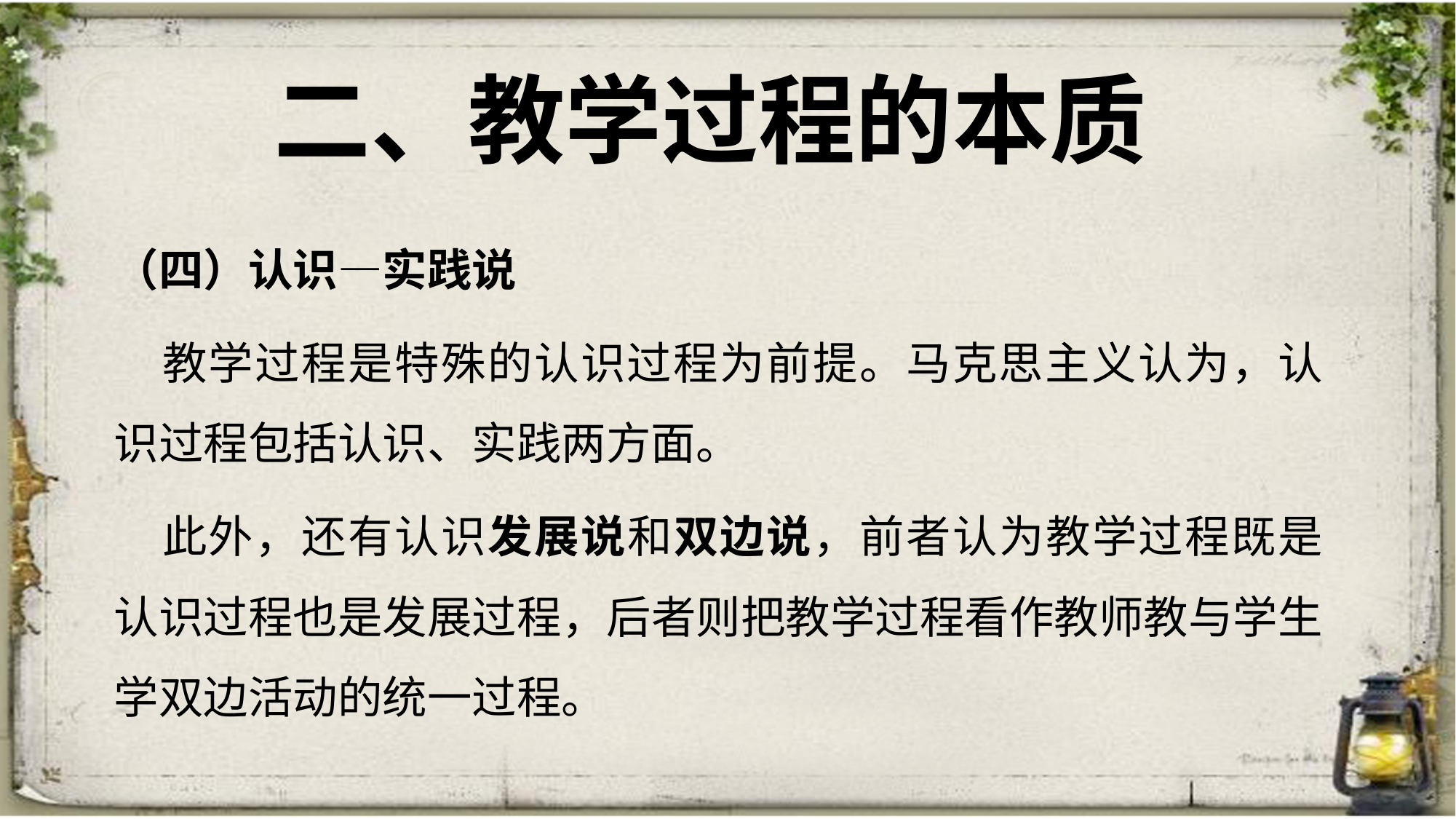

二、教学过程的本质
（四）认识—实践说
教学过程是特殊的认识过程为前提。马克思主义认为，认识过程包括认识、实践两方面。
此外，还有认识发展说和双边说，前者认为教学过程既是认识过程也是发展过程，后者则把教学过程看作教师教与学生学双边活动的统一过程。